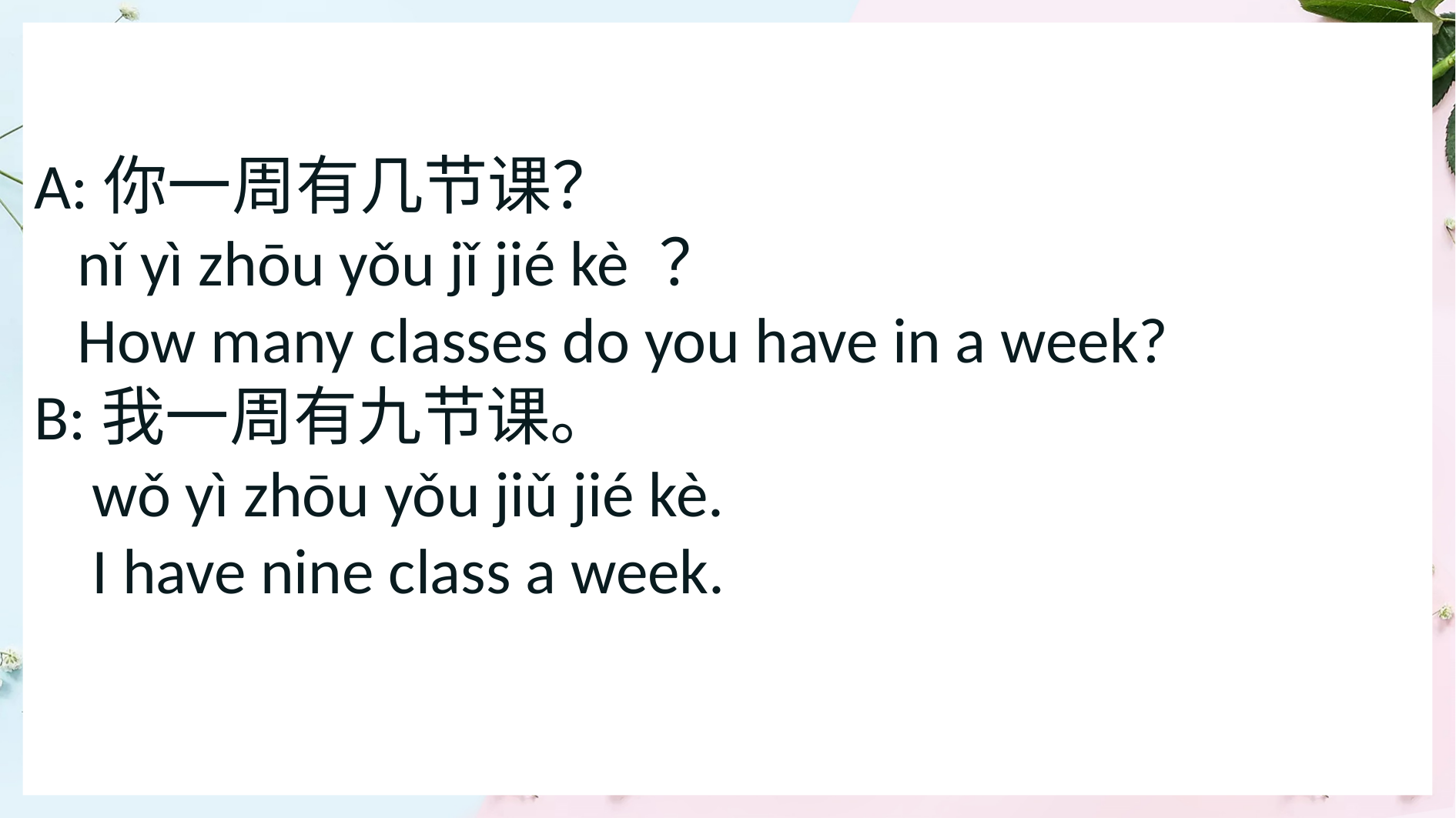

A:你一周有几节课？
   nǐ yì zhōu yǒu jǐ jié kè ？
   How many classes do you have in a week?
B:我一周有九节课。
    wǒ yì zhōu yǒu jiǔ jié kè.
    I have nine class a week.

1